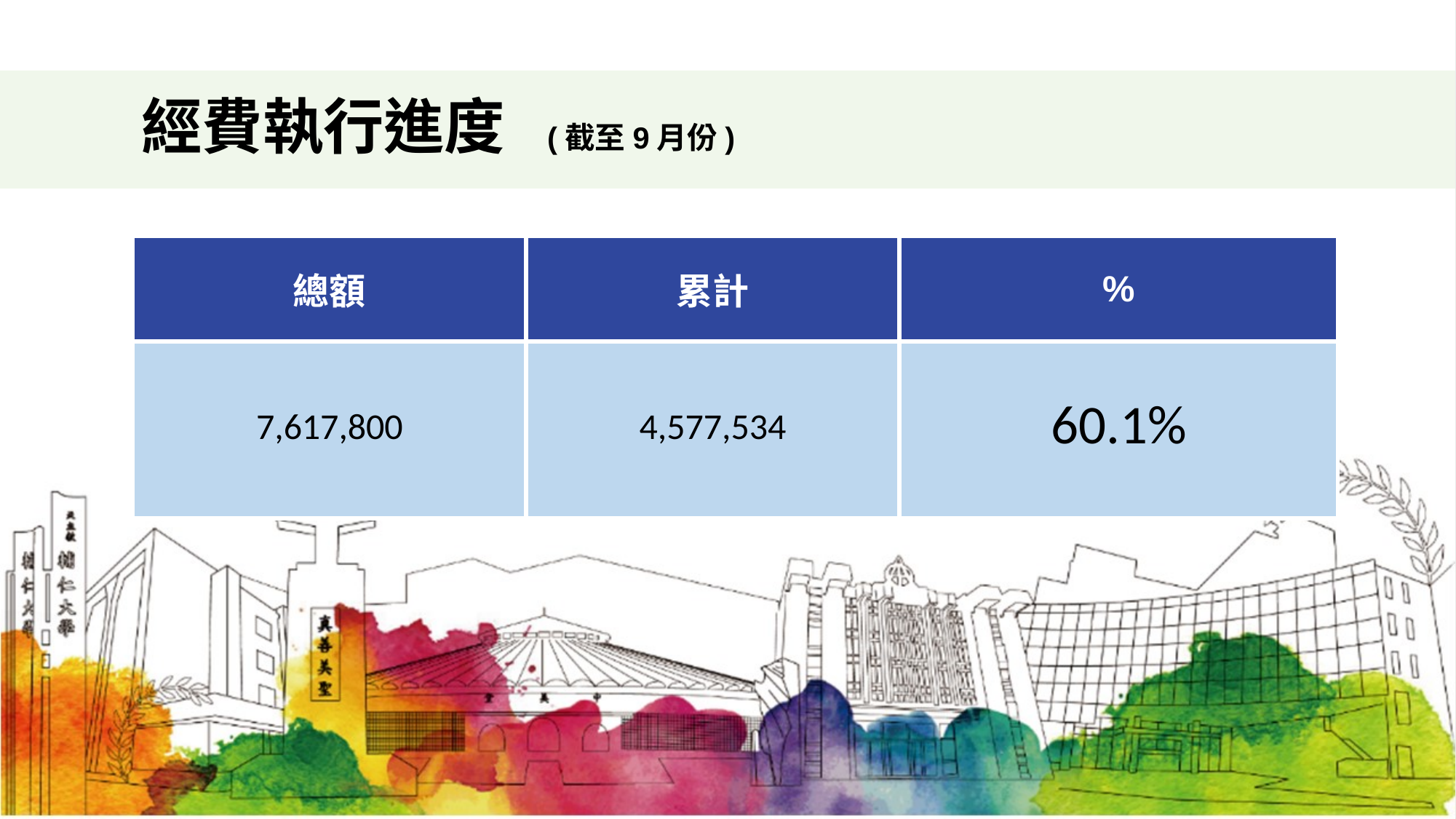

# 經費執行進度  (截至9月份)

| 總額 | 累計 | % |
| --- | --- | --- |
| 7,617,800 | 4,577,534 | 60.1% |